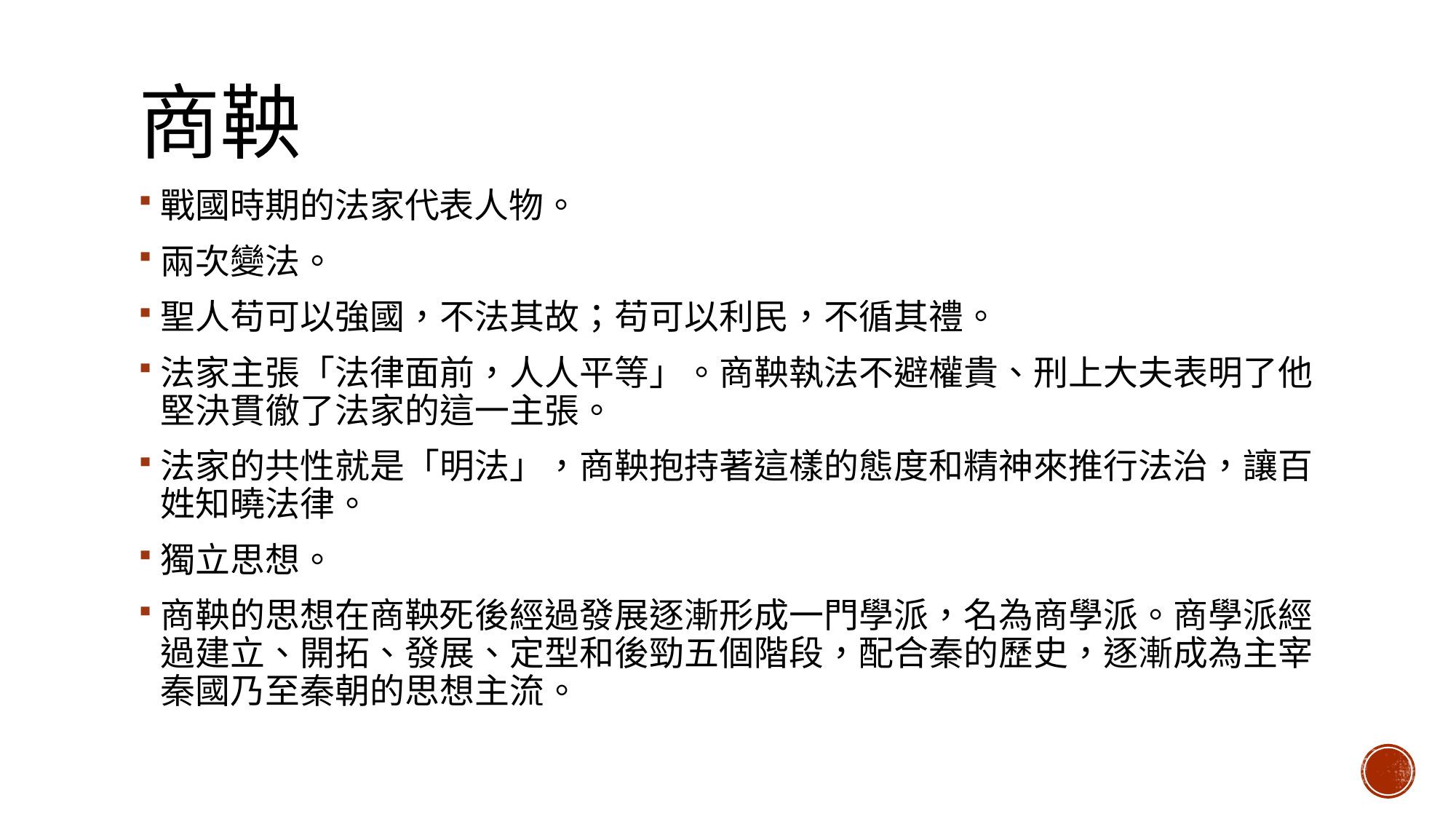

# 商鞅
戰國時期的法家代表人物。
兩次變法。
聖人苟可以強國，不法其故；苟可以利民，不循其禮。
法家主張「法律面前，人人平等」。商鞅執法不避權貴、刑上大夫表明了他堅決貫徹了法家的這一主張。
法家的共性就是「明法」，商鞅抱持著這樣的態度和精神來推行法治，讓百姓知曉法律。
獨立思想。
商鞅的思想在商鞅死後經過發展逐漸形成一門學派，名為商學派。商學派經過建立、開拓、發展、定型和後勁五個階段，配合秦的歷史，逐漸成為主宰秦國乃至秦朝的思想主流。